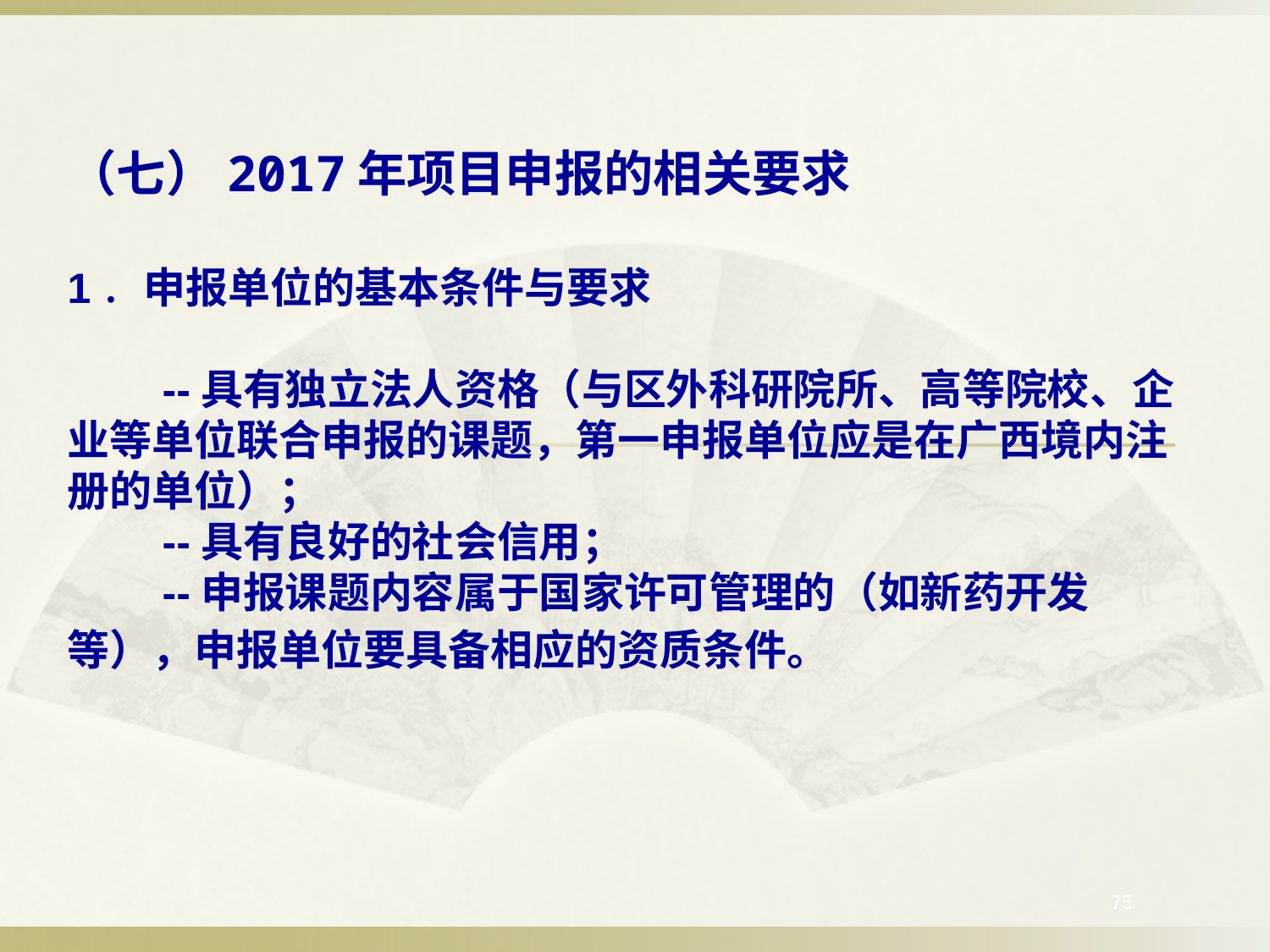

（七）2017年项目申报的相关要求

1．申报单位的基本条件与要求

　　--具有独立法人资格（与区外科研院所、高等院校、企业等单位联合申报的课题，第一申报单位应是在广西境内注册的单位）；
　　--具有良好的社会信用；
　　--申报课题内容属于国家许可管理的（如新药开发等），申报单位要具备相应的资质条件。
75